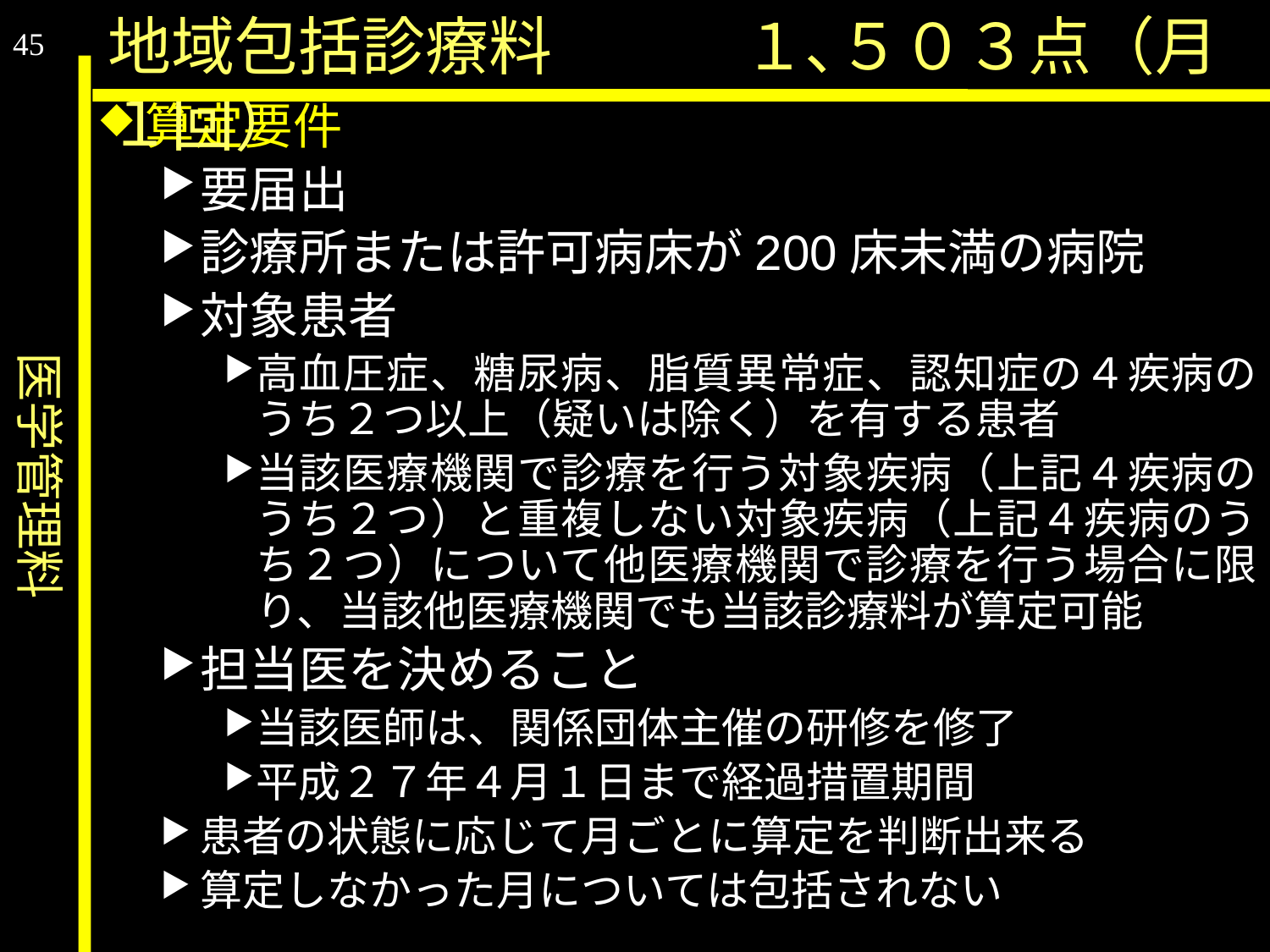

医学管理料
地域包括診療料		１､５０３点（月１回）
45

算定要件
要届出
診療所または許可病床が200床未満の病院
対象患者
高血圧症、糖尿病、脂質異常症、認知症の４疾病のうち２つ以上（疑いは除く）を有する患者
当該医療機関で診療を行う対象疾病（上記４疾病のうち２つ）と重複しない対象疾病（上記４疾病のうち２つ）について他医療機関で診療を行う場合に限り、当該他医療機関でも当該診療料が算定可能
担当医を決めること
当該医師は、関係団体主催の研修を修了
平成２７年４月１日まで経過措置期間
患者の状態に応じて月ごとに算定を判断出来る
算定しなかった月については包括されない